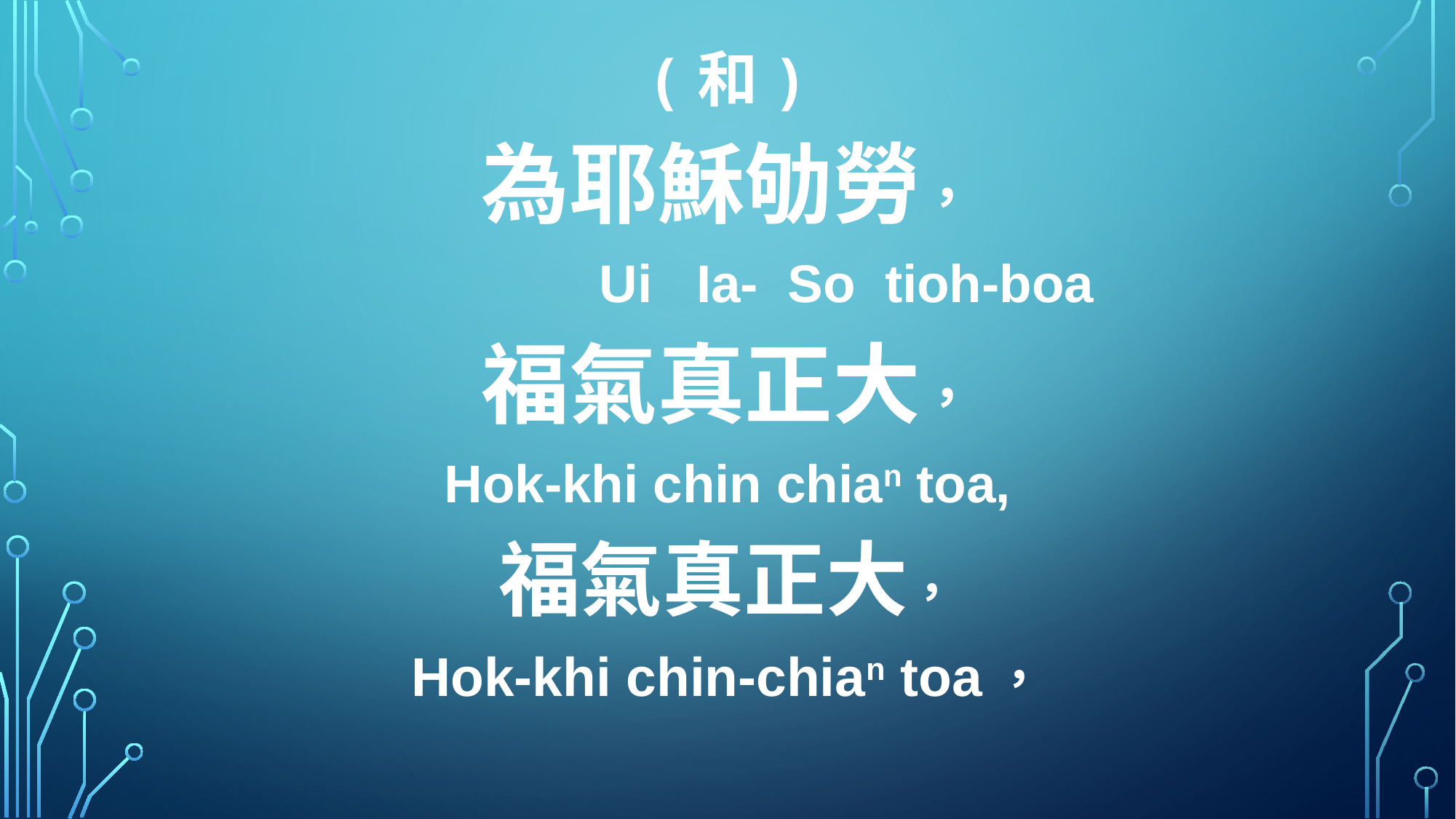

(和)
為耶穌劬勞，
                              Ui   Ia-  So  tioh-boa
福氣真正大，
Hok-khi chin chian toa,
福氣真正大，
Hok-khi chin-chian toa，